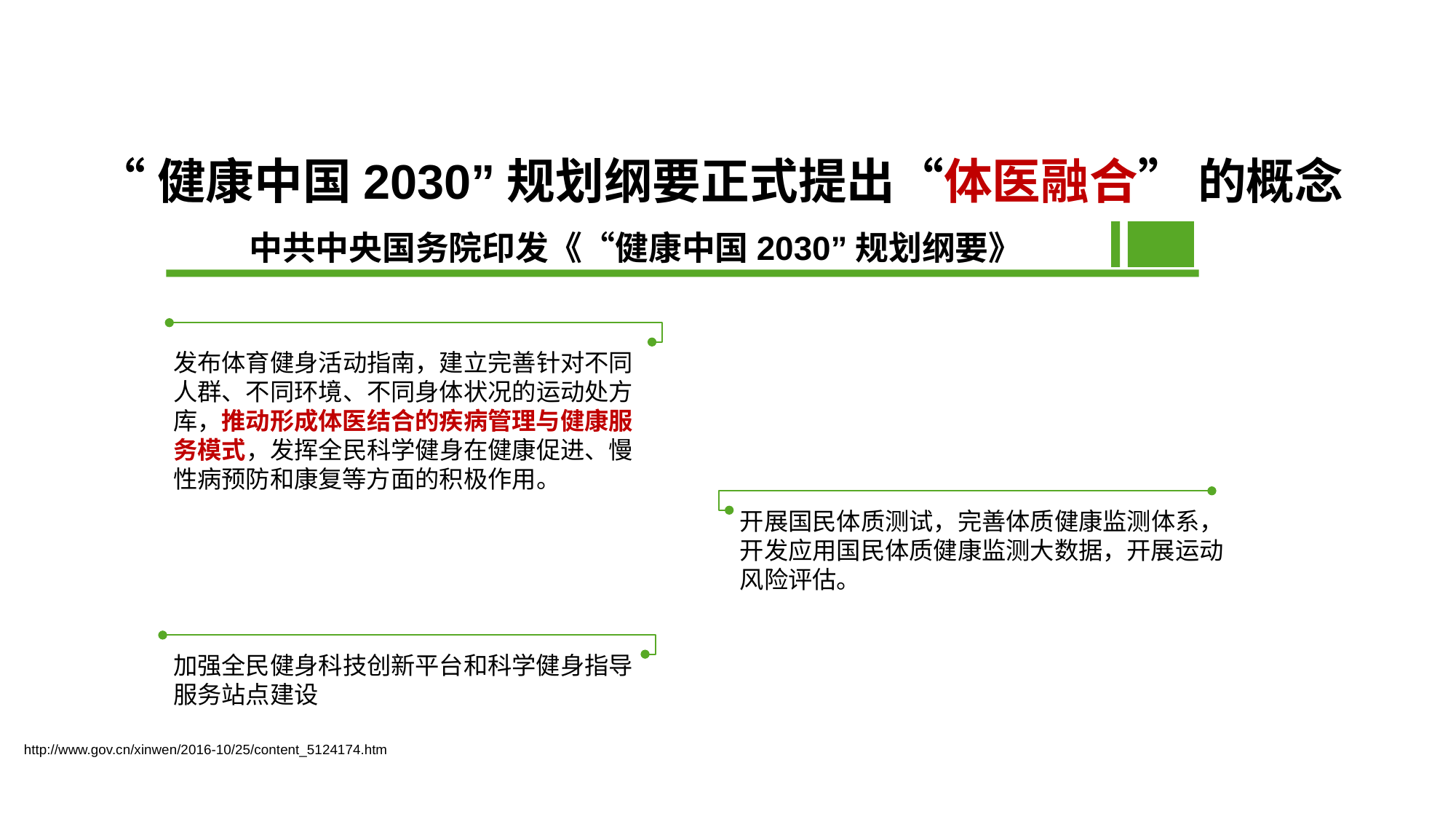

# “健康中国2030”规划纲要正式提出“体医融合” 的概念

中共中央国务院印发《“健康中国2030”规划纲要》

发布体育健身活动指南，建立完善针对不同人群、不同环境、不同身体状况的运动处方库，推动形成体医结合的疾病管理与健康服务模式，发挥全民科学健身在健康促进、慢性病预防和康复等方面的积极作用。

开展国民体质测试，完善体质健康监测体系，开发应用国民体质健康监测大数据，开展运动风险评估。

加强全民健身科技创新平台和科学健身指导服务站点建设
http://www.gov.cn/xinwen/2016-10/25/content_5124174.htm